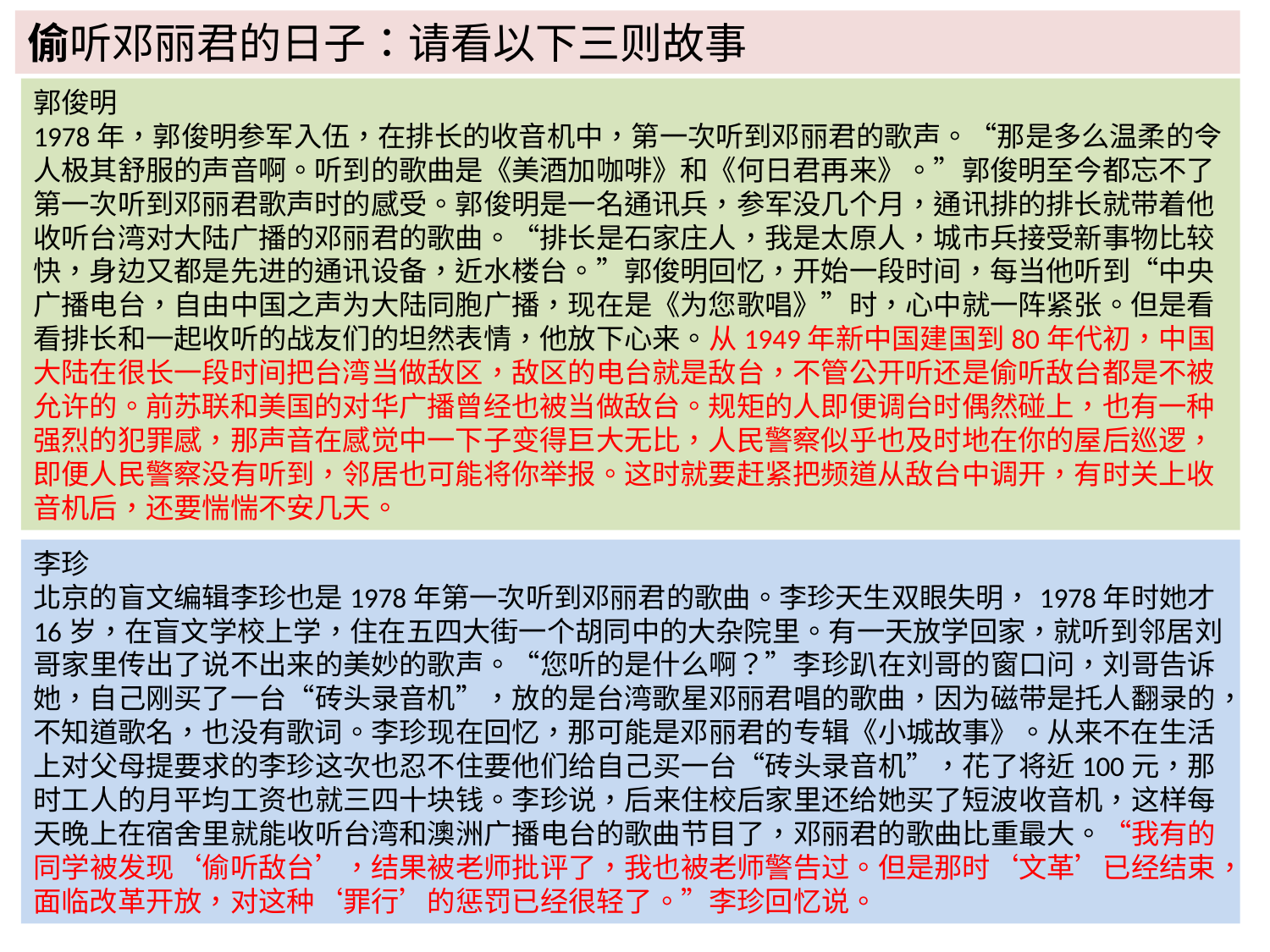

偷听邓丽君的日子：请看以下三则故事
郭俊明
1978年，郭俊明参军入伍，在排长的收音机中，第一次听到邓丽君的歌声。“那是多么温柔的令人极其舒服的声音啊。听到的歌曲是《美酒加咖啡》和《何日君再来》。”郭俊明至今都忘不了第一次听到邓丽君歌声时的感受。郭俊明是一名通讯兵，参军没几个月，通讯排的排长就带着他收听台湾对大陆广播的邓丽君的歌曲。“排长是石家庄人，我是太原人，城市兵接受新事物比较快，身边又都是先进的通讯设备，近水楼台。”郭俊明回忆，开始一段时间，每当他听到“中央广播电台，自由中国之声为大陆同胞广播，现在是《为您歌唱》”时，心中就一阵紧张。但是看看排长和一起收听的战友们的坦然表情，他放下心来。从1949年新中国建国到80年代初，中国大陆在很长一段时间把台湾当做敌区，敌区的电台就是敌台，不管公开听还是偷听敌台都是不被允许的。前苏联和美国的对华广播曾经也被当做敌台。规矩的人即便调台时偶然碰上，也有一种强烈的犯罪感，那声音在感觉中一下子变得巨大无比，人民警察似乎也及时地在你的屋后巡逻，即便人民警察没有听到，邻居也可能将你举报。这时就要赶紧把频道从敌台中调开，有时关上收音机后，还要惴惴不安几天。
李珍
北京的盲文编辑李珍也是1978年第一次听到邓丽君的歌曲。李珍天生双眼失明，1978年时她才16岁，在盲文学校上学，住在五四大街一个胡同中的大杂院里。有一天放学回家，就听到邻居刘哥家里传出了说不出来的美妙的歌声。“您听的是什么啊？”李珍趴在刘哥的窗口问，刘哥告诉她，自己刚买了一台“砖头录音机”，放的是台湾歌星邓丽君唱的歌曲，因为磁带是托人翻录的，不知道歌名，也没有歌词。李珍现在回忆，那可能是邓丽君的专辑《小城故事》。从来不在生活上对父母提要求的李珍这次也忍不住要他们给自己买一台“砖头录音机”，花了将近100元，那时工人的月平均工资也就三四十块钱。李珍说，后来住校后家里还给她买了短波收音机，这样每天晚上在宿舍里就能收听台湾和澳洲广播电台的歌曲节目了，邓丽君的歌曲比重最大。“我有的同学被发现‘偷听敌台’，结果被老师批评了，我也被老师警告过。但是那时‘文革’已经结束，面临改革开放，对这种‘罪行’的惩罚已经很轻了。”李珍回忆说。